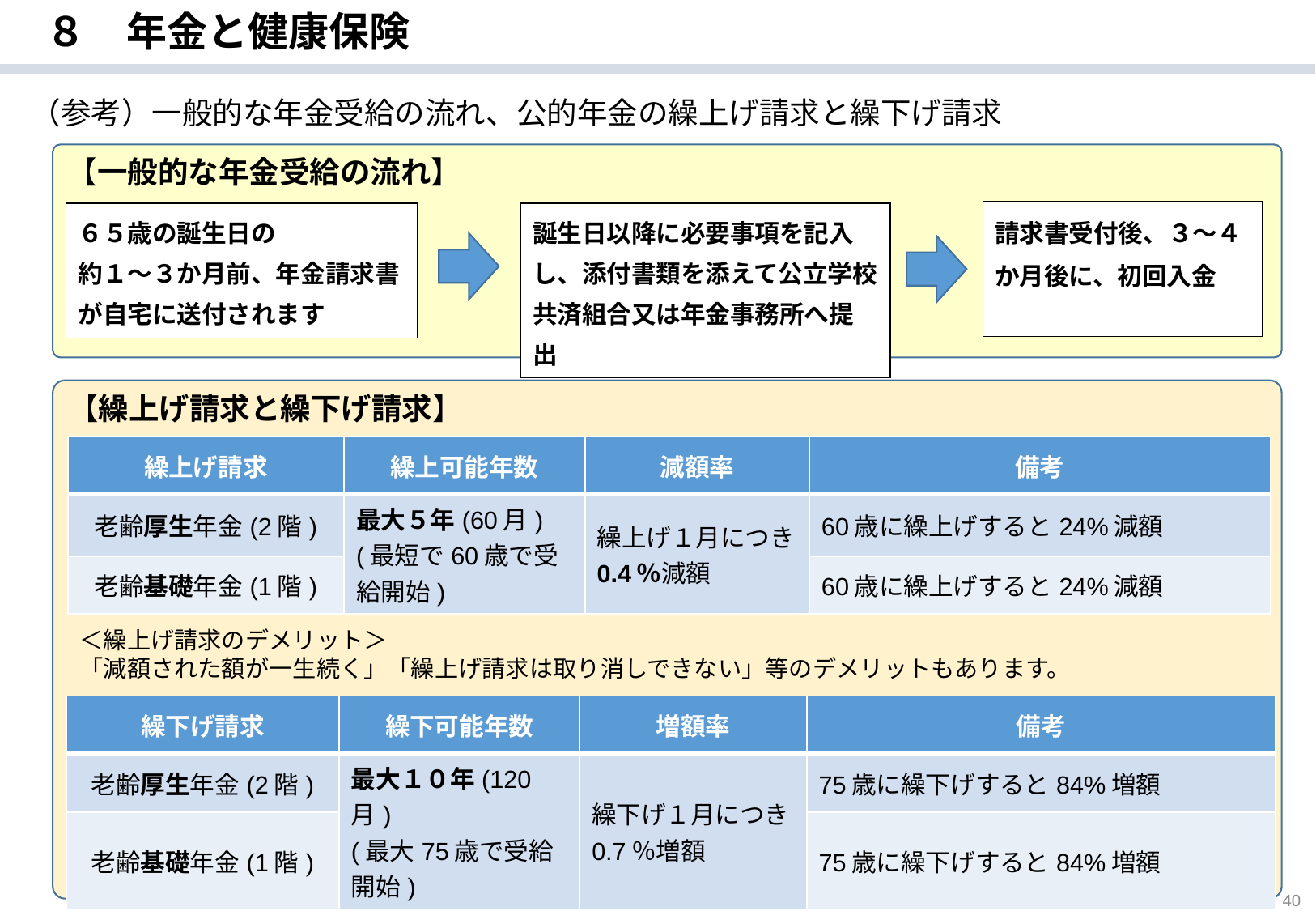

８　年金と健康保険

（参考）一般的な年金受給の流れ、公的年金の繰上げ請求と繰下げ請求
【一般的な年金受給の流れ】

| 請求書受付後、３～４か月後に、初回入金 |
| --- |
| ６５歳の誕生日の 約１～３か月前、年金請求書が自宅に送付されます |
| --- |
| 誕生日以降に必要事項を記入し、添付書類を添えて公立学校共済組合又は年金事務所へ提出 |
| --- |

【繰上げ請求と繰下げ請求】
| 繰上げ請求 | 繰上可能年数 | 減額率 | 備考 |
| --- | --- | --- | --- |
| 老齢厚生年金(2階) | 最大５年(60月) (最短で60歳で受給開始) | 繰上げ１月につき0.4％減額 | 60歳に繰上げすると24%減額 |
| 老齢基礎年金(1階) |  |  | 60歳に繰上げすると24%減額 |
＜繰上げ請求のデメリット＞
「減額された額が一生続く」「繰上げ請求は取り消しできない」等のデメリットもあります。
| 繰下げ請求 | 繰下可能年数 | 増額率 | 備考 |
| --- | --- | --- | --- |
| 老齢厚生年金(2階) | 最大１０年(120月) (最大75歳で受給開始) | 繰下げ１月につき 0.7％増額 | 75歳に繰下げすると84%増額 |
| 老齢基礎年金(1階) |  |  | 75歳に繰下げすると84%増額 |
40